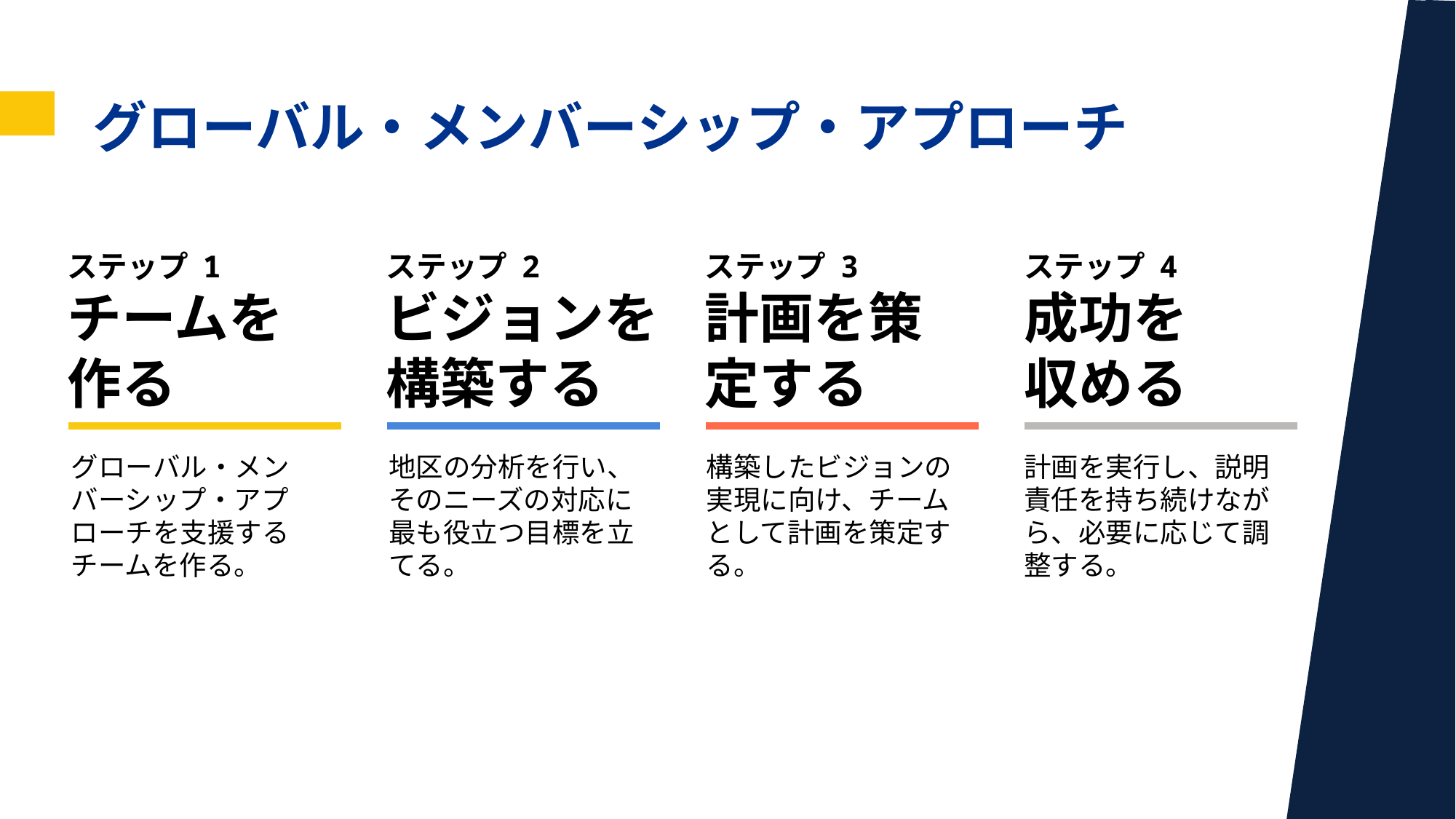

aa

グローバル・メンバーシップ・アプローチ

ステップ 1
チームを作る
ステップ 2
ビジョンを構築する
ステップ 3
計画を策定する
ステップ 4
成功を
収める
グローバル・メンバーシップ・アプローチを支援するチームを作る。
地区の分析を行い、そのニーズの対応に最も役立つ目標を立てる。
構築したビジョンの実現に向け、チームとして計画を策定する。
計画を実行し、説明責任を持ち続けながら、必要に応じて調整する。
16